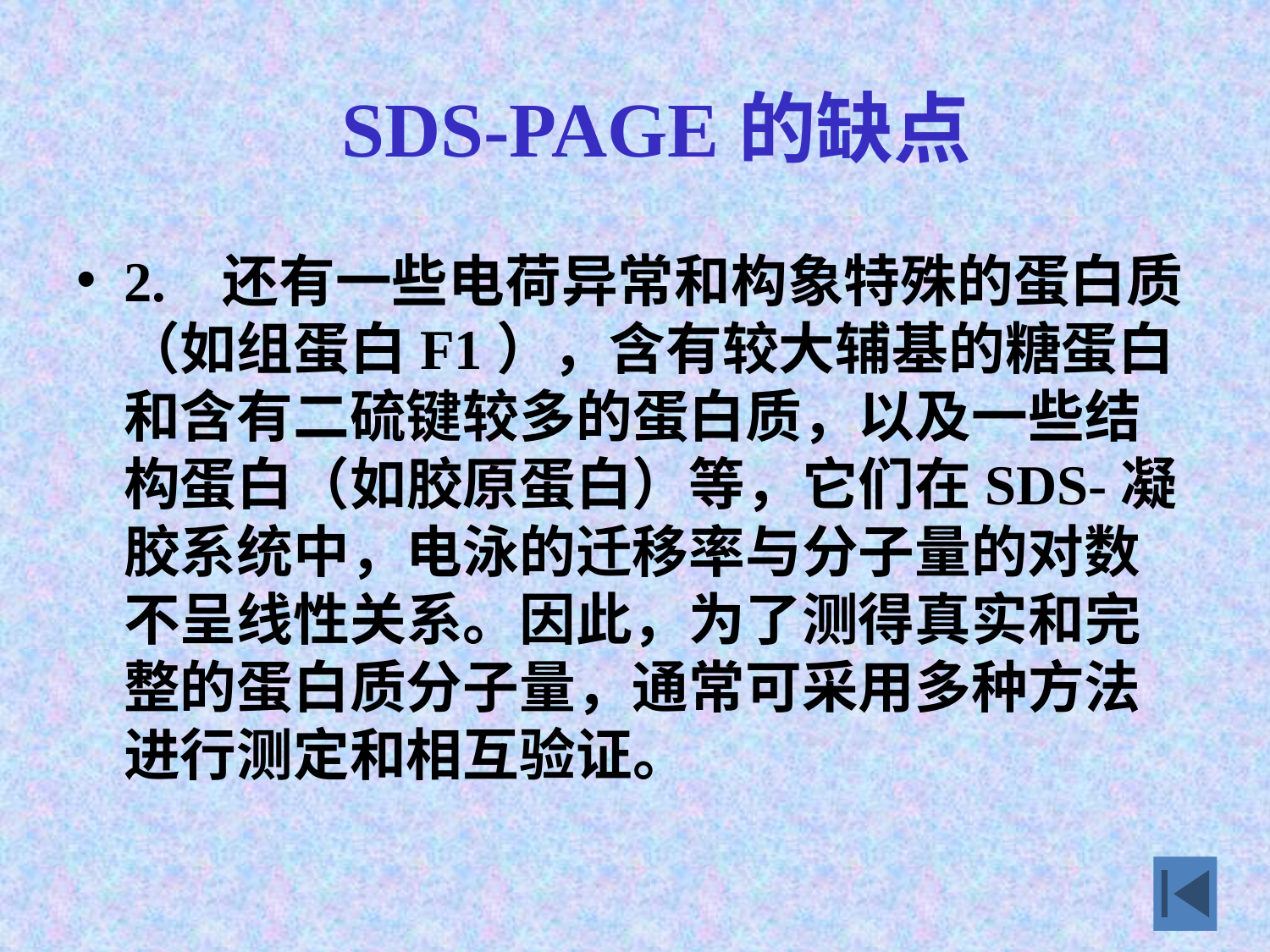

# SDS-PAGE的缺点
2.   还有一些电荷异常和构象特殊的蛋白质（如组蛋白F1），含有较大辅基的糖蛋白和含有二硫键较多的蛋白质，以及一些结构蛋白（如胶原蛋白）等，它们在SDS-凝胶系统中，电泳的迁移率与分子量的对数不呈线性关系。因此，为了测得真实和完整的蛋白质分子量，通常可采用多种方法进行测定和相互验证。